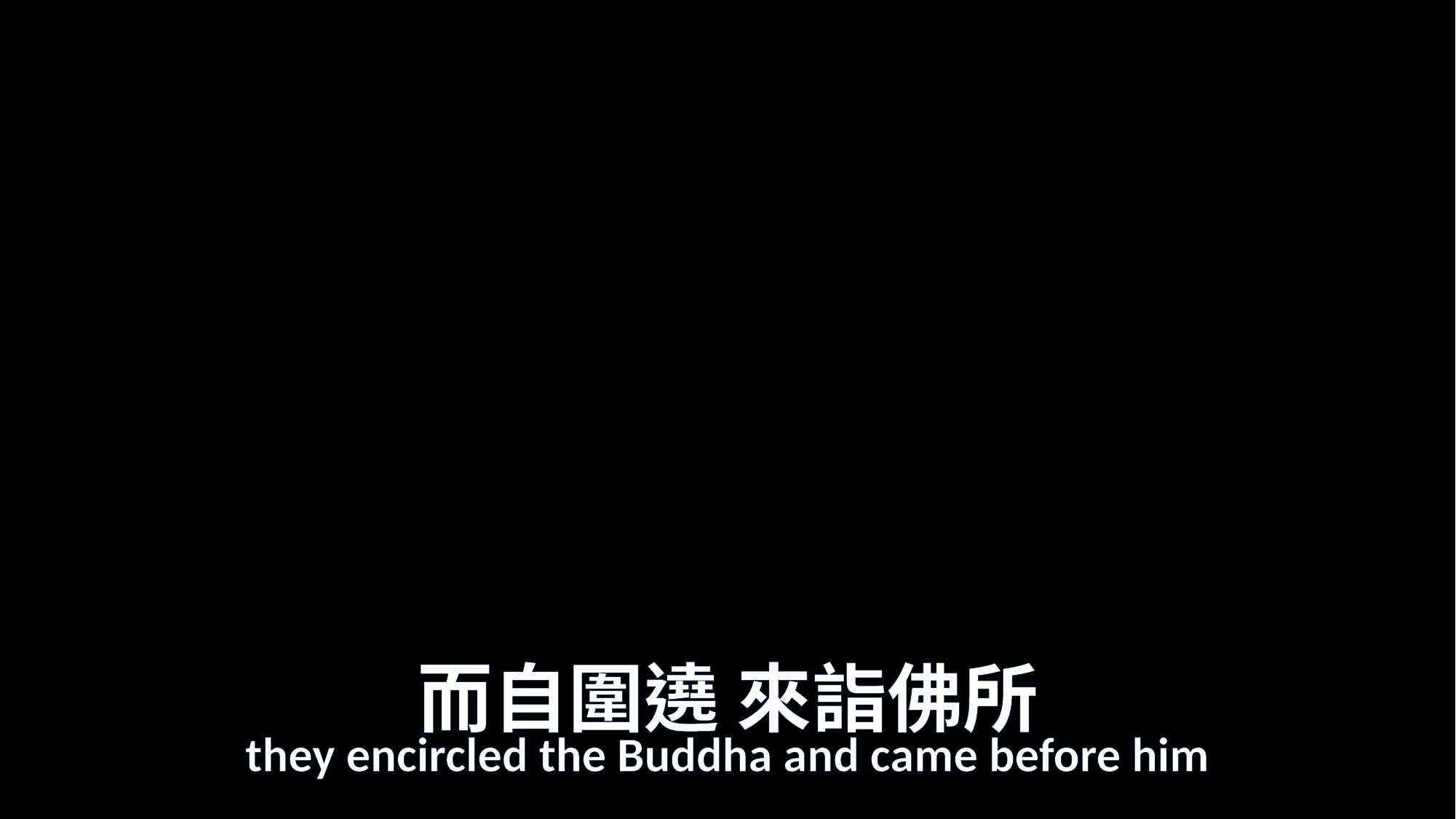

# 而自圍遶 來詣佛所
they encircled the Buddha and came before him